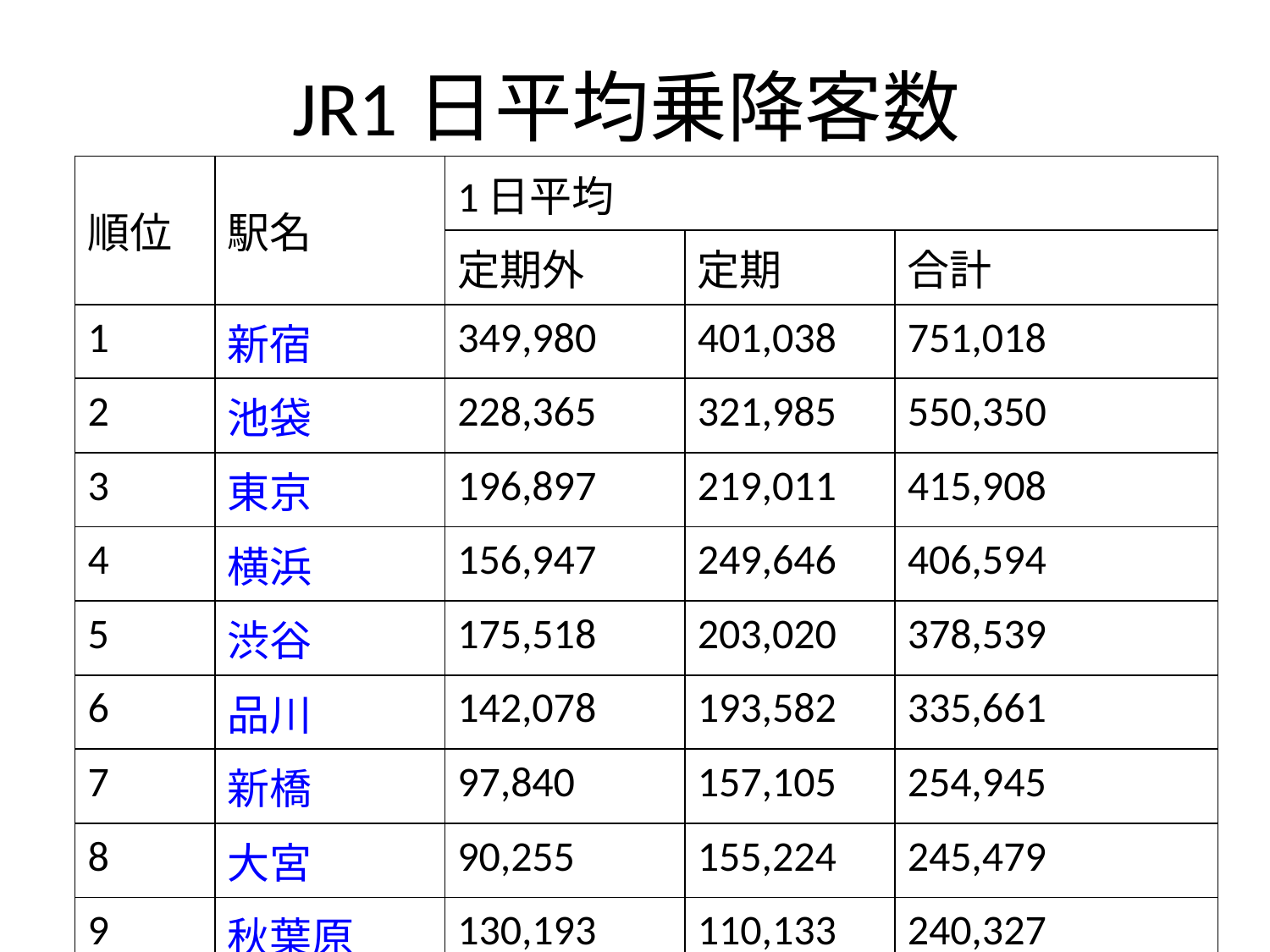

# JR1日平均乗降客数
| 順位 | 駅名 | 1日平均 |  |  |
| --- | --- | --- | --- | --- |
|  |  | 定期外 | 定期 | 合計 |
| 1 | 新宿 | 349,980 | 401,038 | 751,018 |
| 2 | 池袋 | 228,365 | 321,985 | 550,350 |
| 3 | 東京 | 196,897 | 219,011 | 415,908 |
| 4 | 横浜 | 156,947 | 249,646 | 406,594 |
| 5 | 渋谷 | 175,518 | 203,020 | 378,539 |
| 6 | 品川 | 142,078 | 193,582 | 335,661 |
| 7 | 新橋 | 97,840 | 157,105 | 254,945 |
| 8 | 大宮 | 90,255 | 155,224 | 245,479 |
| 9 | 秋葉原 | 130,193 | 110,133 | 240,327 |
| 10 | 北千住 | 51,879 | 151,548 | 203,428 |